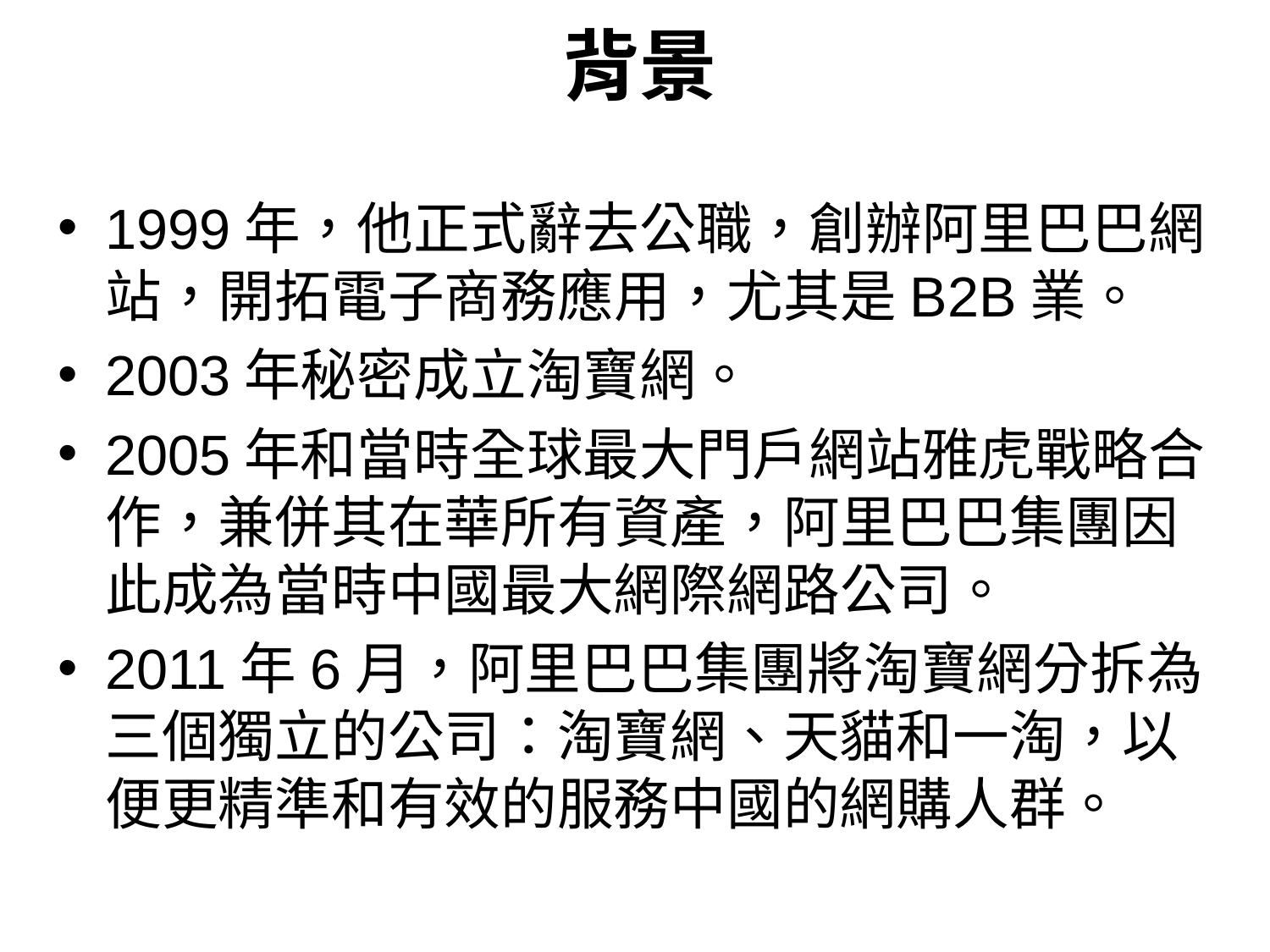

# 背景
1999年，他正式辭去公職，創辦阿里巴巴網站，開拓電子商務應用，尤其是B2B業。
2003年秘密成立淘寶網。
2005年和當時全球最大門戶網站雅虎戰略合作，兼併其在華所有資產，阿里巴巴集團因此成為當時中國最大網際網路公司。
2011年6月，阿里巴巴集團將淘寶網分拆為三個獨立的公司：淘寶網、天貓和一淘，以便更精準和有效的服務中國的網購人群。